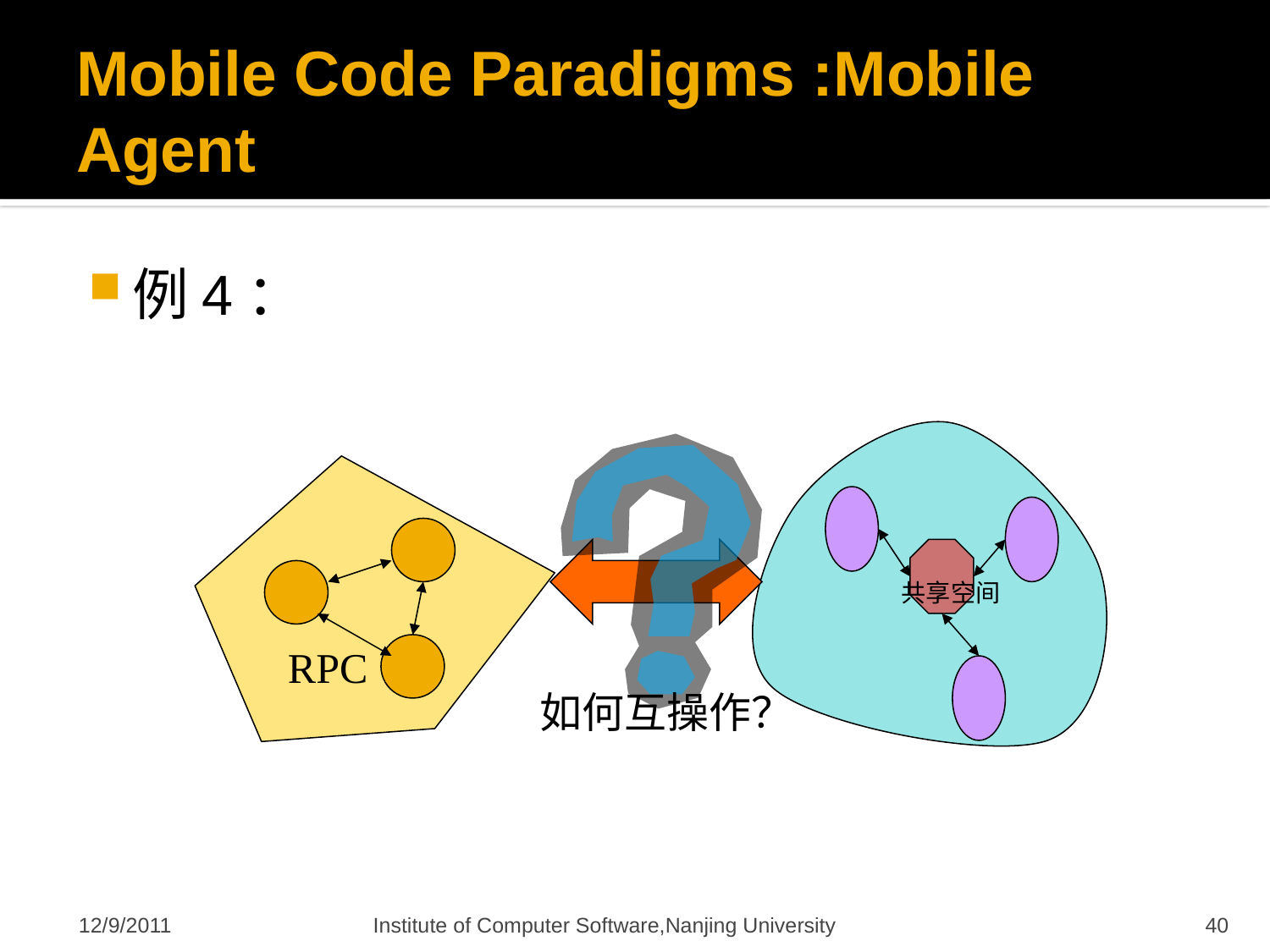

# Mobile Code Paradigms :Mobile Agent
例4：

如何互操作？

共享空间

RPC

12/9/2011
Institute of Computer Software,Nanjing University
40